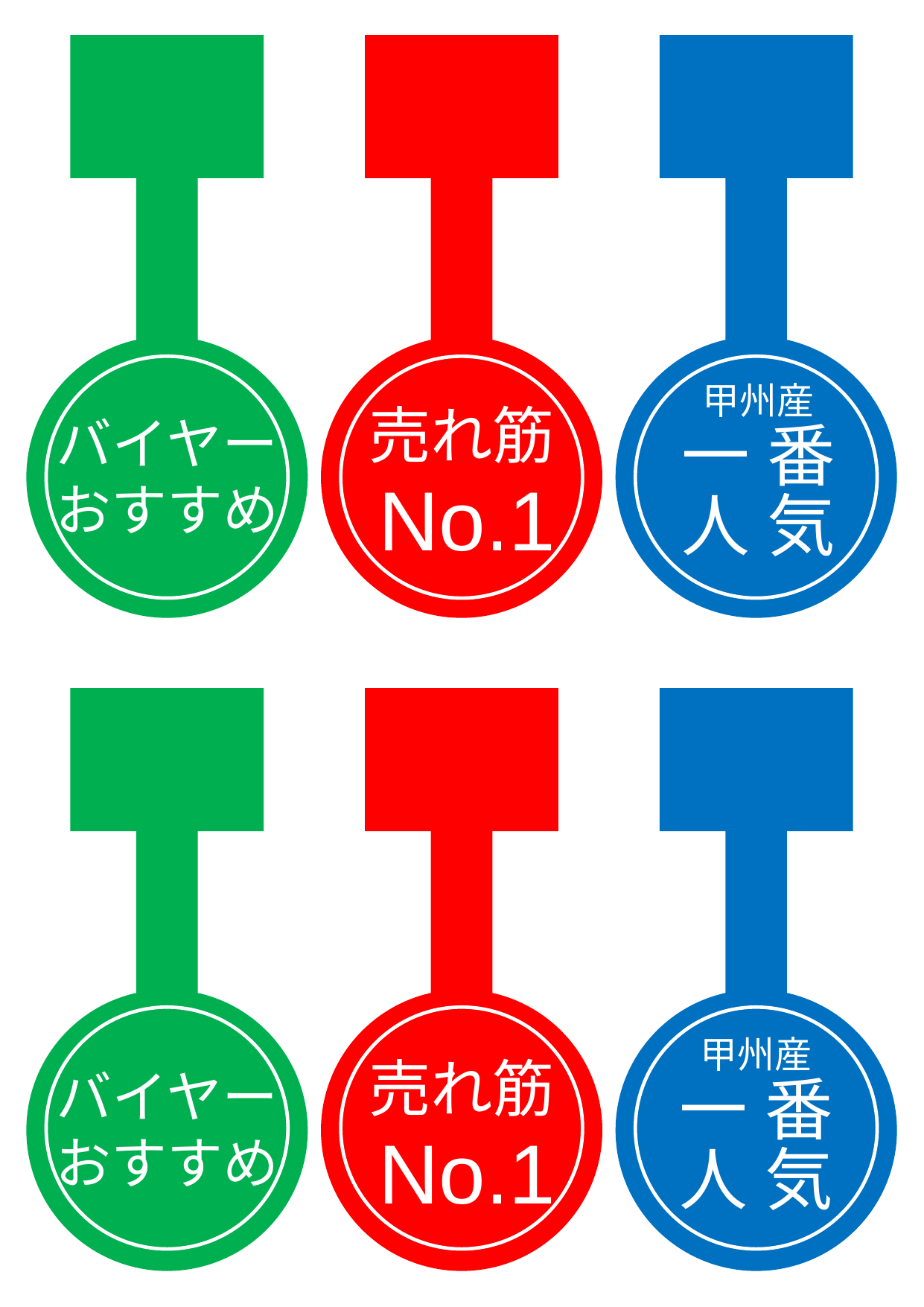

甲州産
売れ筋
バイヤー
一番
No.1
おすすめ
人気

甲州産
一番
人気
売れ筋
バイヤー
No.1
おすすめ